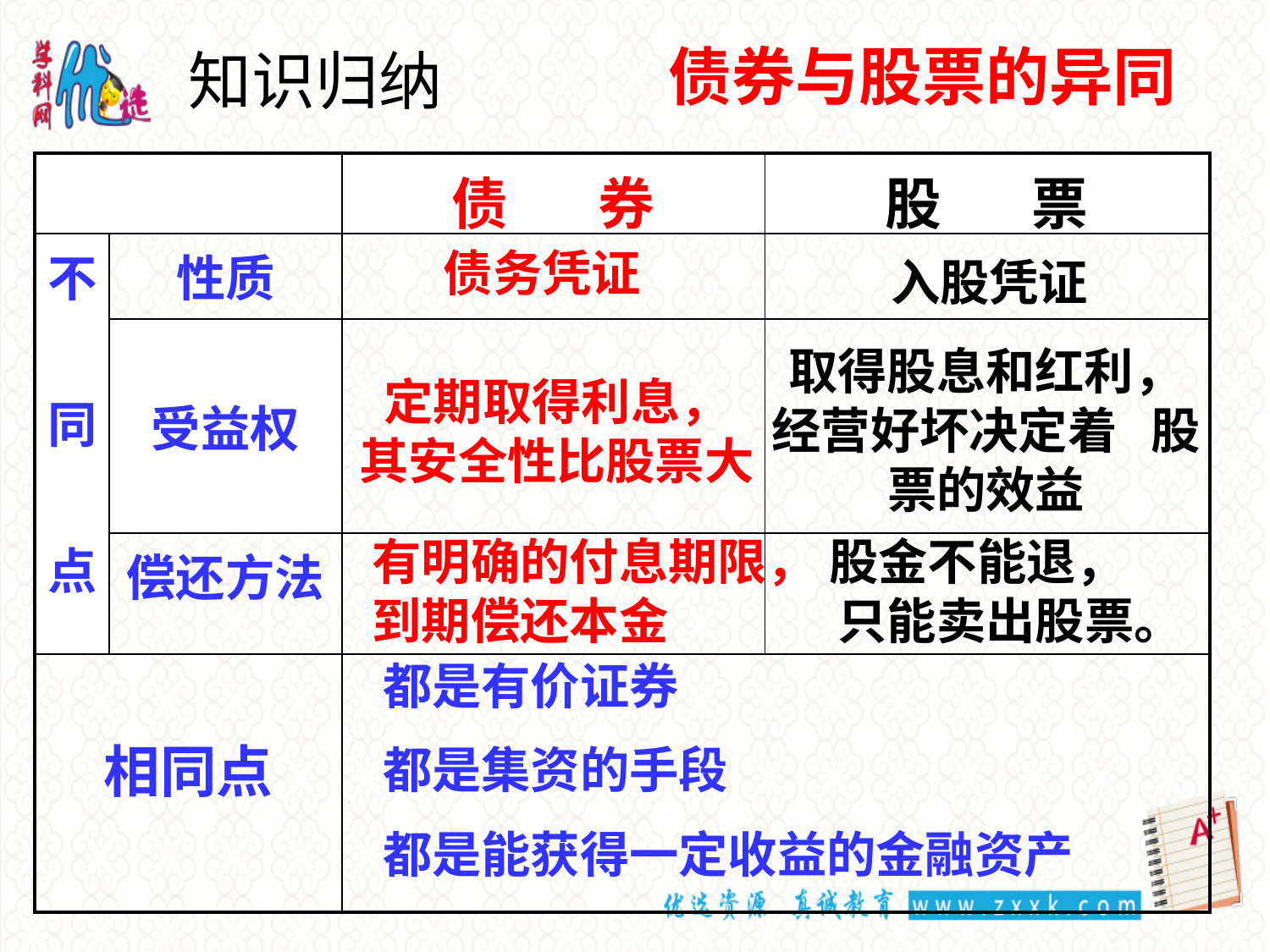

债券与股票的异同
知识归纳
|  |  | 债 券 | 股 票 |
| --- | --- | --- | --- |
| 不 同 点 | 性质 |  |  |
|  | 受益权 |  |  |
|  | 偿还方法 |  |  |
| 相同点 |  |  |  |
债务凭证
入股凭证
取得股息和红利，经营好坏决定着   股票的效益
定期取得利息，
其安全性比股票大
有明确的付息期限，到期偿还本金
股金不能退，       只能卖出股票。
都是有价证券
都是集资的手段
都是能获得一定收益的金融资产